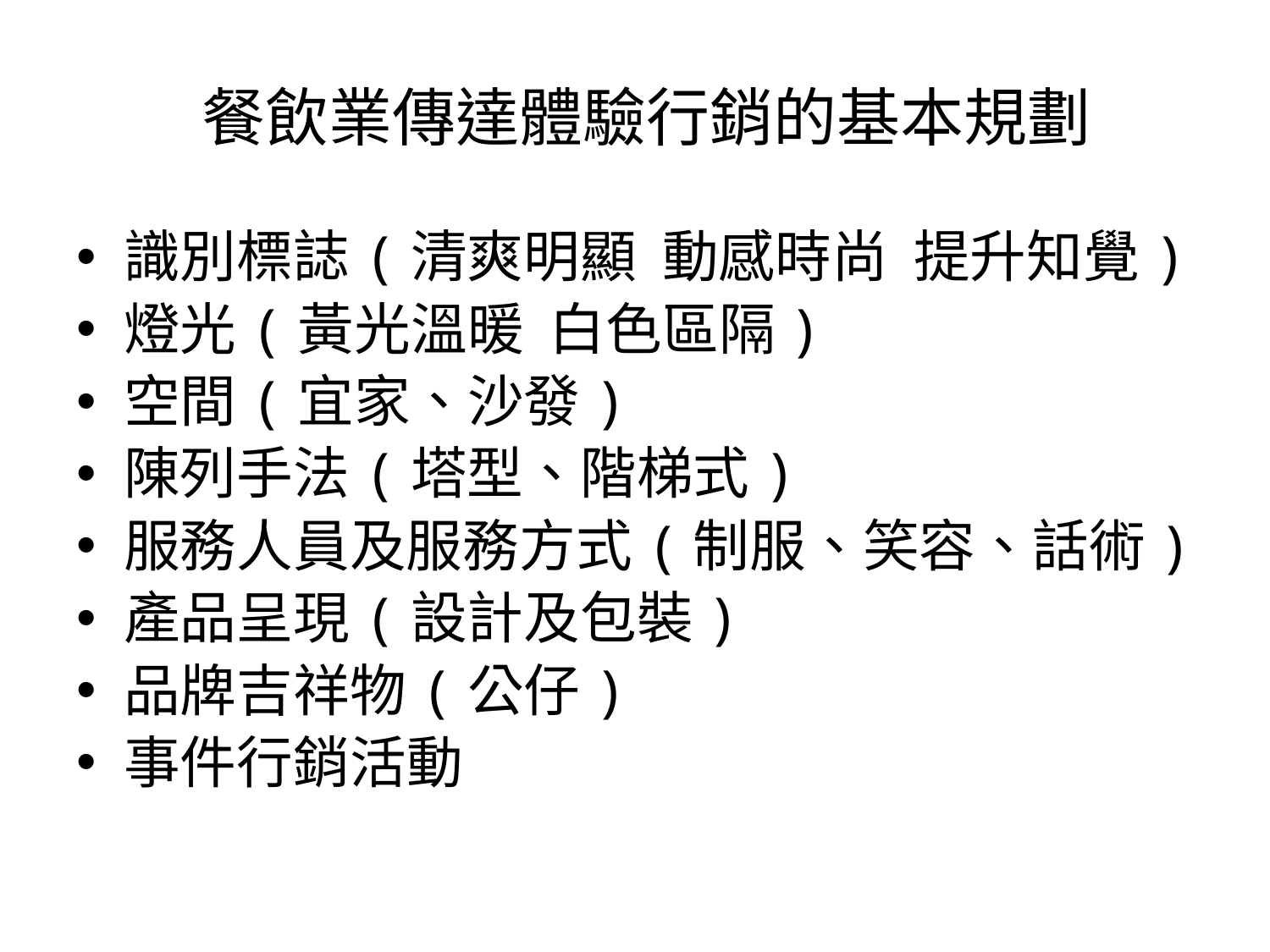

識別標誌(清爽明顯  動感時尚  提升知覺)
燈光(黃光溫暖  白色區隔)
空間(宜家、沙發)
陳列手法(塔型、階梯式)
服務人員及服務方式(制服、笑容、話術)
產品呈現(設計及包裝)
品牌吉祥物(公仔)
事件行銷活動
餐飲業傳達體驗行銷的基本規劃